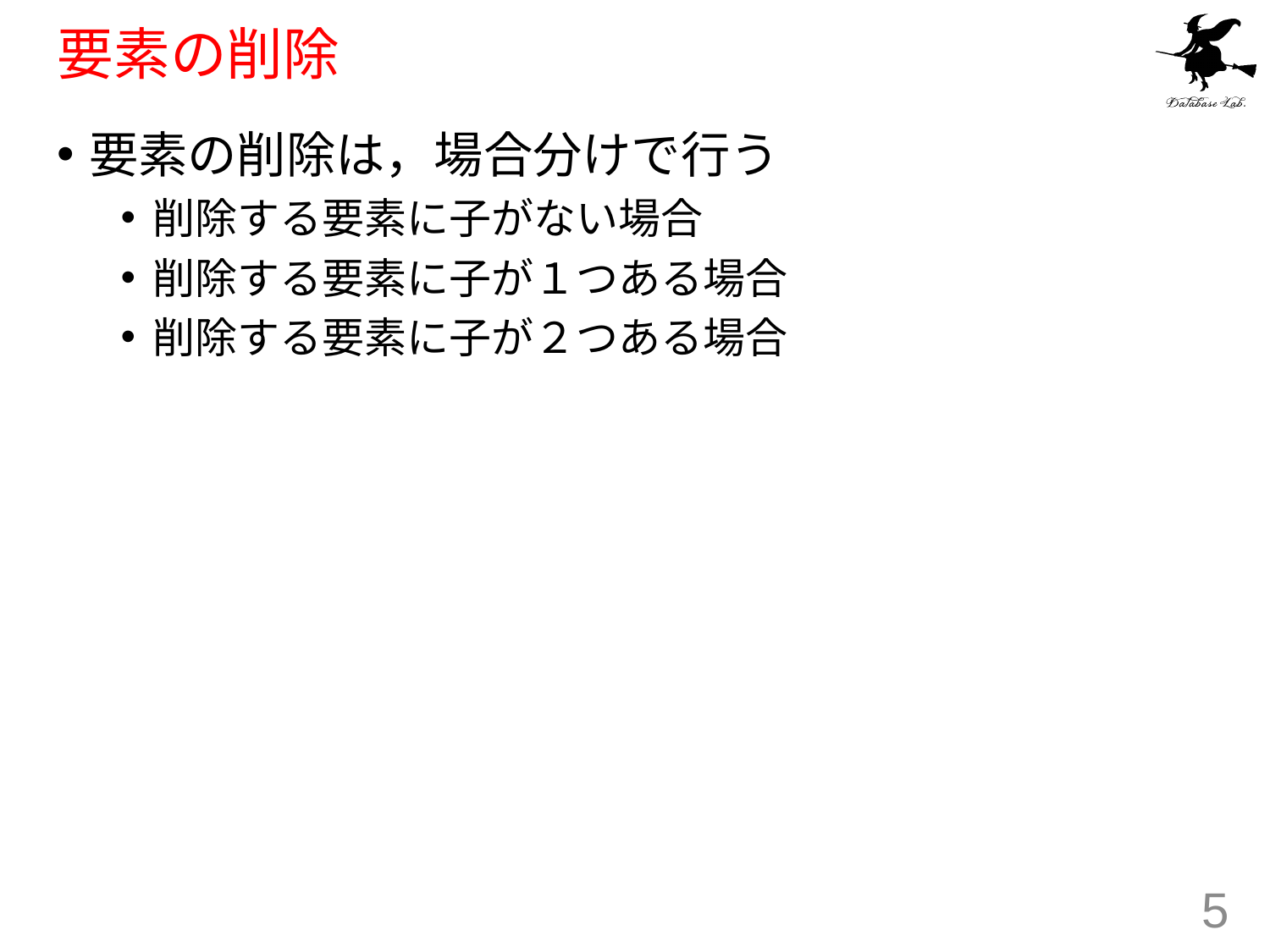

# 要素の削除
要素の削除は，場合分けで行う
削除する要素に子がない場合
削除する要素に子が１つある場合
削除する要素に子が２つある場合
5